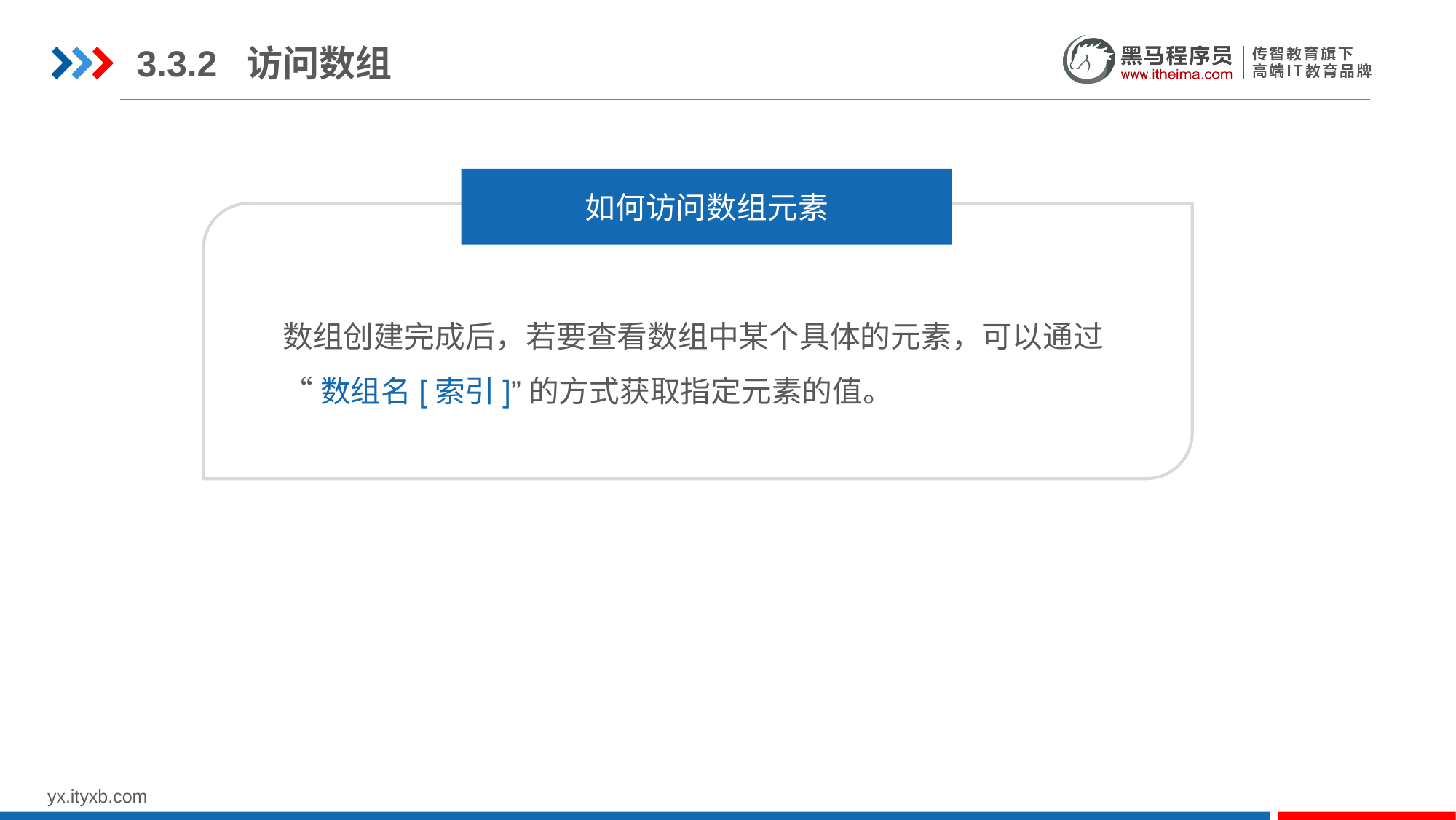

3.3.2  访问数组
如何访问数组元素

数组创建完成后，若要查看数组中某个具体的元素，可以通过
“数组名[索引]”的方式获取指定元素的值。